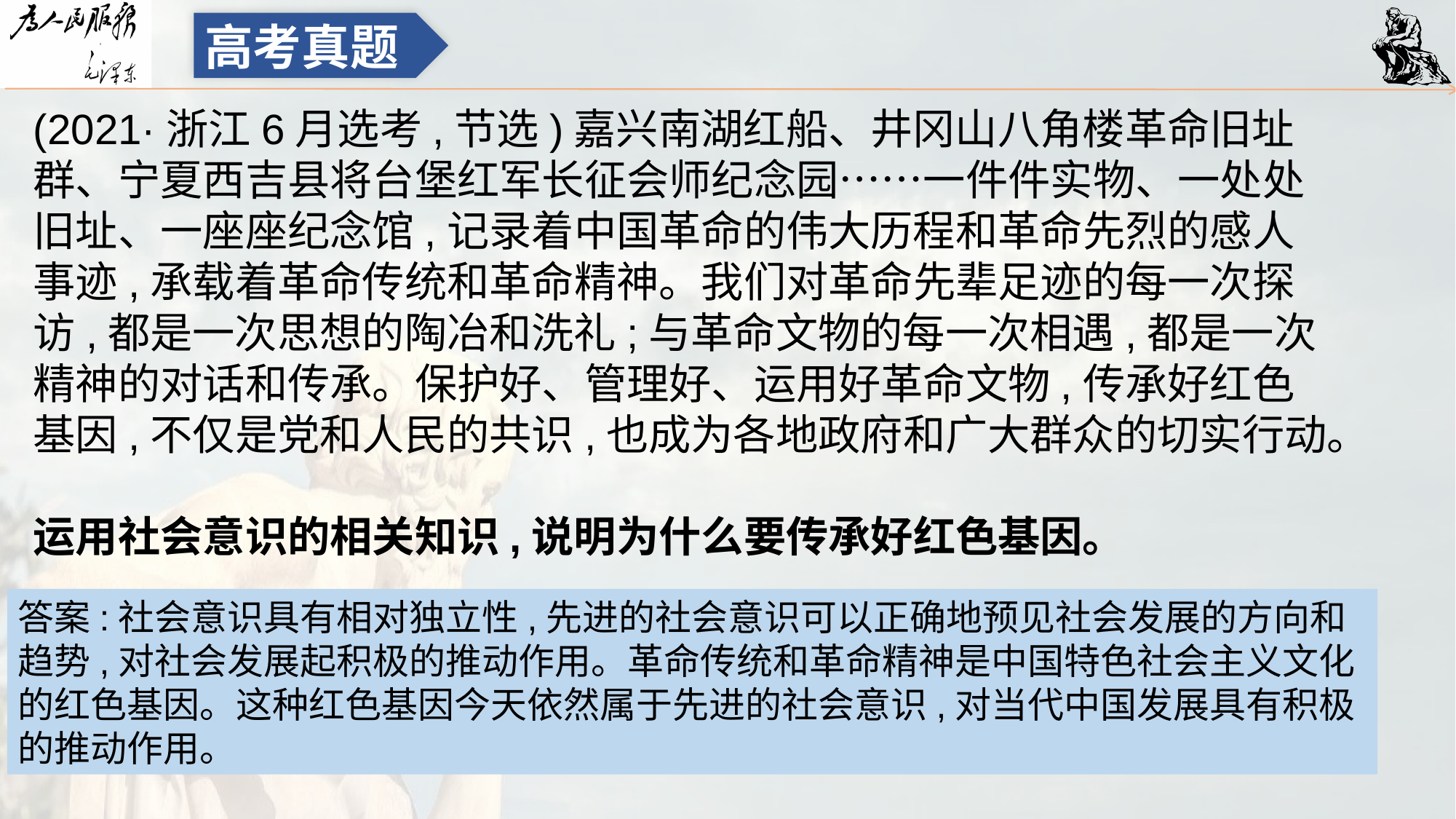

高考真题
(2021·浙江6月选考,节选)嘉兴南湖红船、井冈山八角楼革命旧址群、宁夏西吉县将台堡红军长征会师纪念园……一件件实物、一处处旧址、一座座纪念馆,记录着中国革命的伟大历程和革命先烈的感人事迹,承载着革命传统和革命精神。我们对革命先辈足迹的每一次探访,都是一次思想的陶冶和洗礼;与革命文物的每一次相遇,都是一次精神的对话和传承。保护好、管理好、运用好革命文物,传承好红色基因,不仅是党和人民的共识,也成为各地政府和广大群众的切实行动。

运用社会意识的相关知识,说明为什么要传承好红色基因。
答案:社会意识具有相对独立性,先进的社会意识可以正确地预见社会发展的方向和趋势,对社会发展起积极的推动作用。革命传统和革命精神是中国特色社会主义文化的红色基因。这种红色基因今天依然属于先进的社会意识,对当代中国发展具有积极的推动作用。